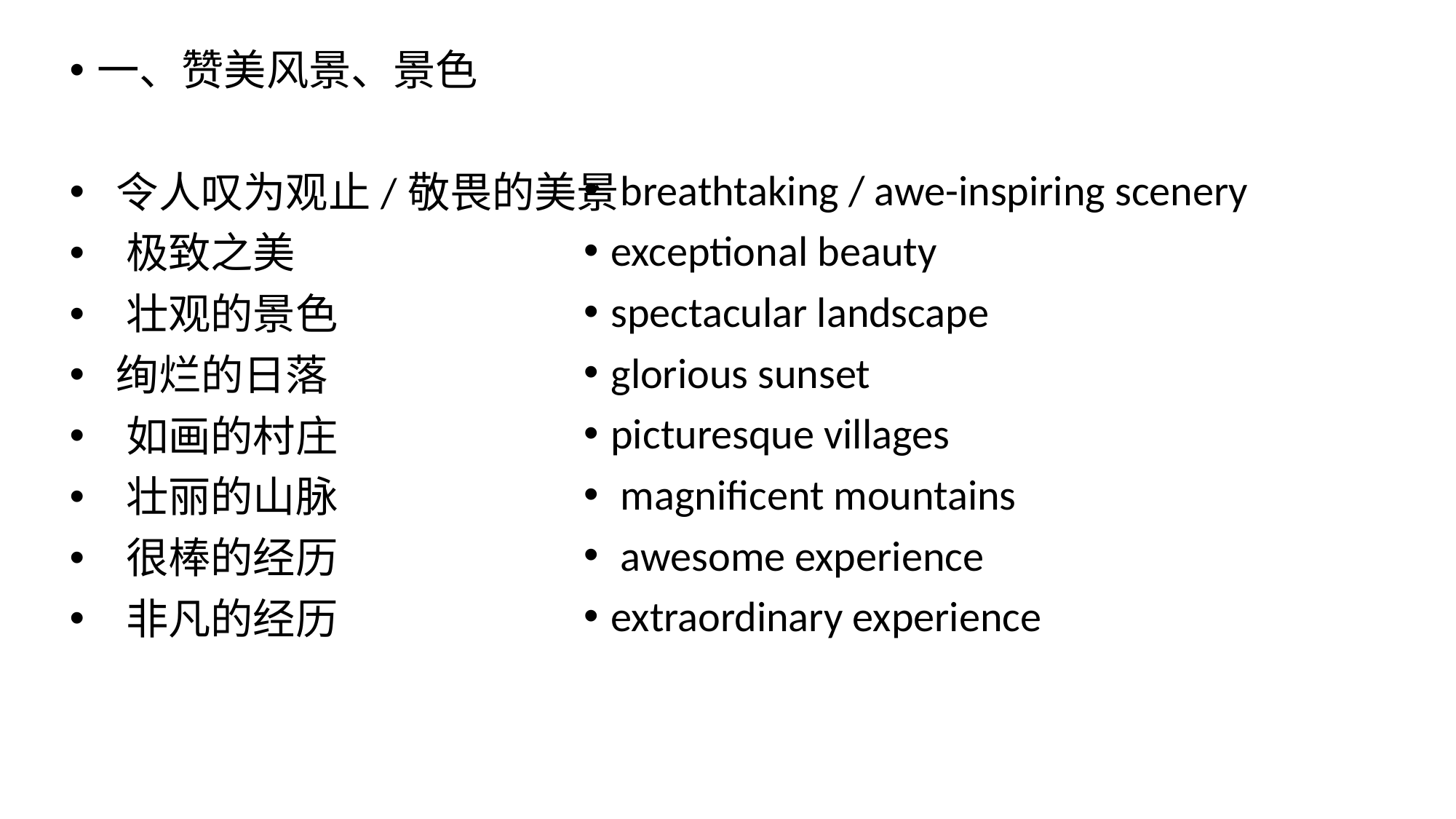

一、赞美风景、景色

 令人叹为观止/敬畏的美景
  极致之美
  壮观的景色
 绚烂的日落
  如画的村庄
  壮丽的山脉
  很棒的经历
  非凡的经历

 breathtaking / awe-inspiring scenery
exceptional beauty
spectacular landscape
glorious sunset
picturesque villages
 magnificent mountains
 awesome experience
extraordinary experience